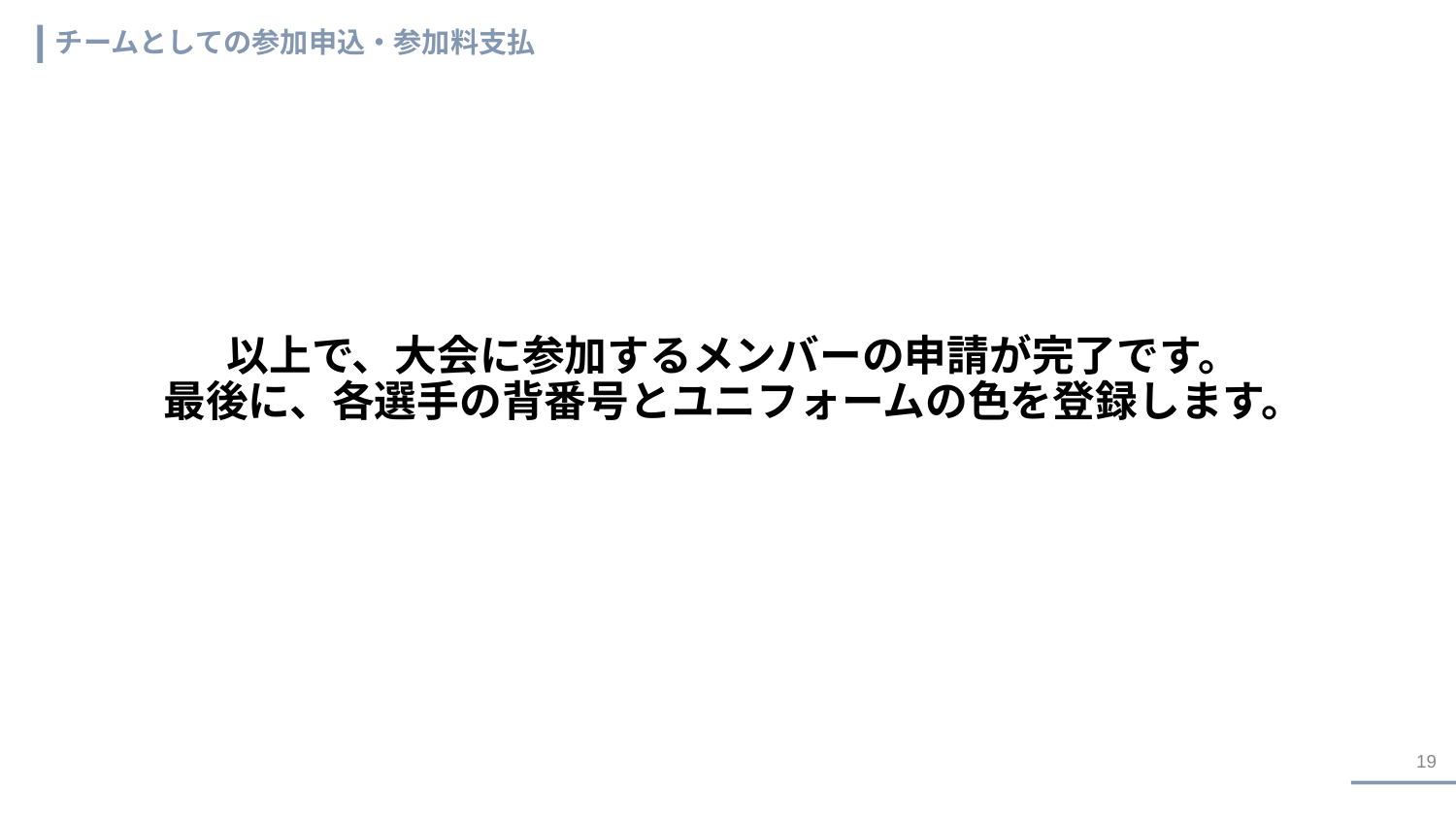

# チームとしての参加申込・参加料支払
以上で、大会に参加するメンバーの申請が完了です。
最後に、各選手の背番号とユニフォームの色を登録します。
19